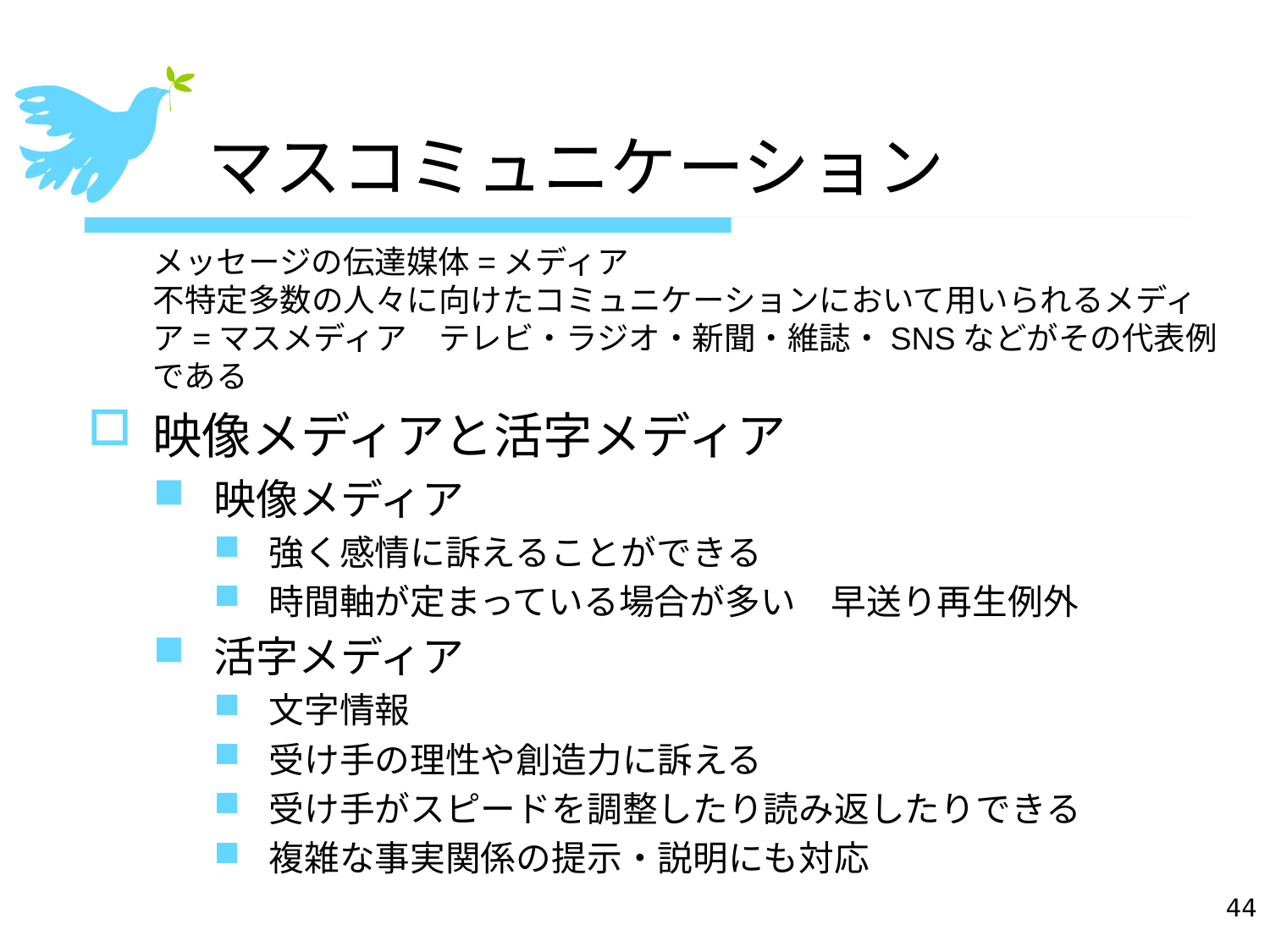

# マスコミュニケーション
メッセージの伝達媒体=メディア
不特定多数の人々に向けたコミュニケーションにおいて用いられるメディア=マスメディア　テレビ・ラジオ・新聞・維誌・SNSなどがその代表例である
映像メディアと活字メディア
映像メディア
強く感情に訴えることができる
時間軸が定まっている場合が多い　早送り再生例外
活字メディア
文字情報
受け手の理性や創造力に訴える
受け手がスピードを調整したり読み返したりできる
複雑な事実関係の提示・説明にも対応
44